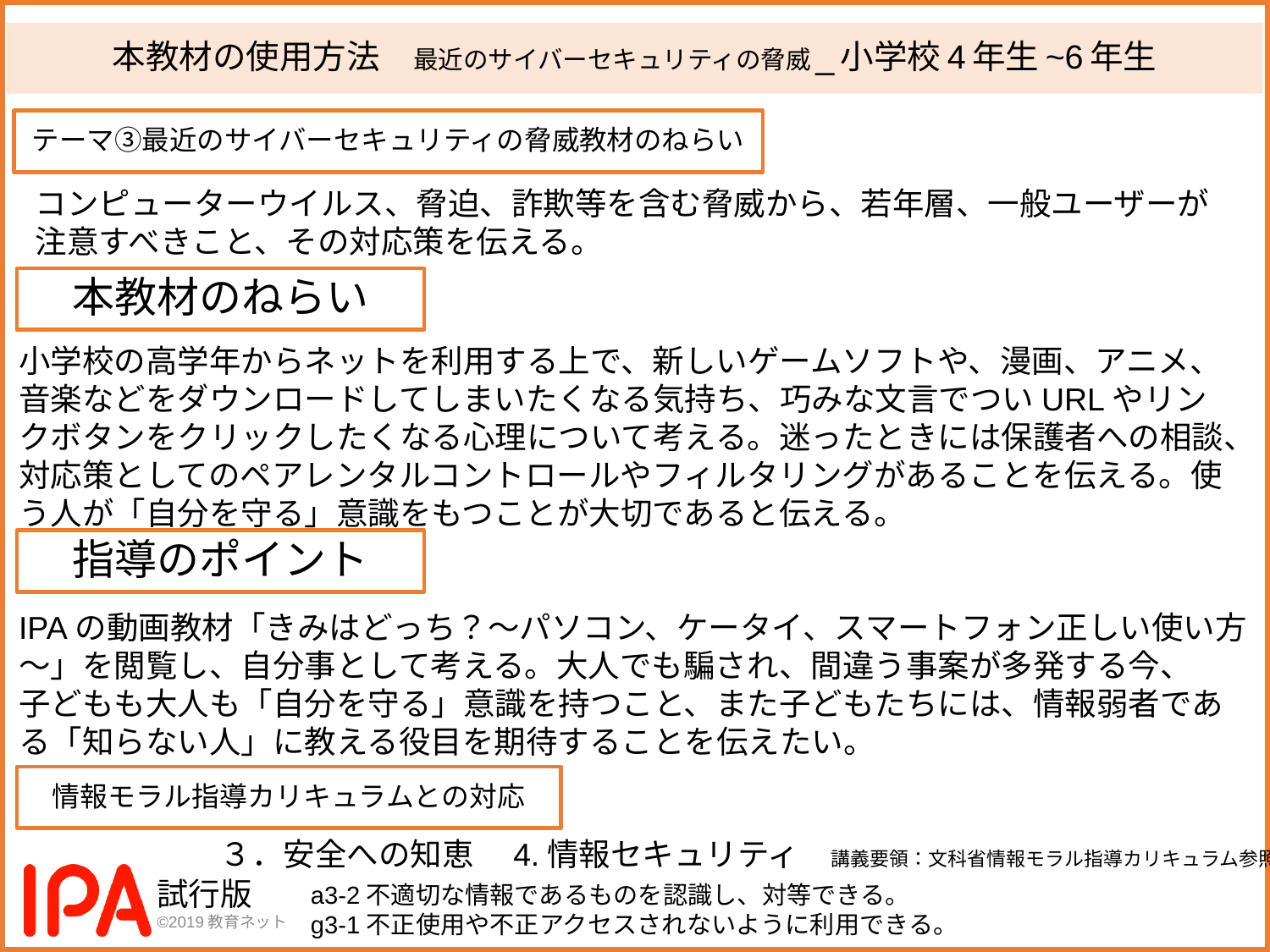

# 本教材の使用方法　最近のサイバーセキュリティの脅威_小学校4年生~6年生
テーマ③最近のサイバーセキュリティの脅威教材のねらい
コンピューターウイルス、脅迫、詐欺等を含む脅威から、若年層、一般ユーザーが
注意すべきこと、その対応策を伝える。
本教材のねらい
小学校の高学年からネットを利用する上で、新しいゲームソフトや、漫画、アニメ、音楽などをダウンロードしてしまいたくなる気持ち、巧みな文言でついURLやリンクボタンをクリックしたくなる心理について考える。迷ったときには保護者への相談、対応策としてのペアレンタルコントロールやフィルタリングがあることを伝える。使う人が「自分を守る」意識をもつことが大切であると伝える。
指導のポイント
IPAの動画教材「きみはどっち？～パソコン、ケータイ、スマートフォン正しい使い方～」を閲覧し、自分事として考える。大人でも騙され、間違う事案が多発する今、
子どもも大人も「自分を守る」意識を持つこと、また子どもたちには、情報弱者である「知らない人」に教える役目を期待することを伝えたい。
情報モラル指導カリキュラムとの対応
３．安全への知恵　4.情報セキュリティ　講義要領：文科省情報モラル指導カリキュラム参照
a3-2不適切な情報であるものを認識し、対等できる。
g3-1不正使用や不正アクセスされないように利用できる。